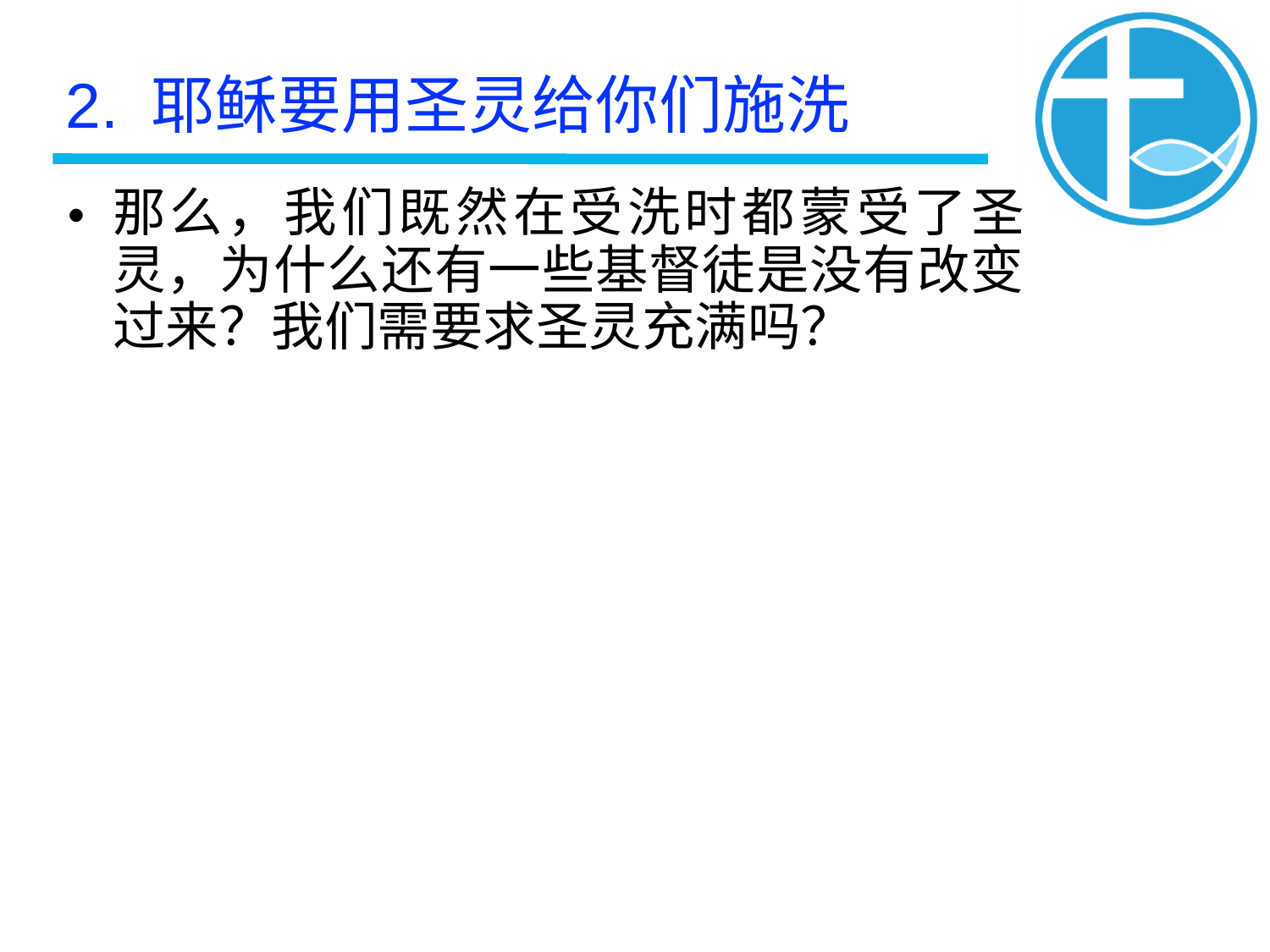

2. 耶稣要用圣灵给你们施洗
那么，我们既然在受洗时都蒙受了圣灵，为什么还有一些基督徒是没有改变过来？我们需要求圣灵充满吗？